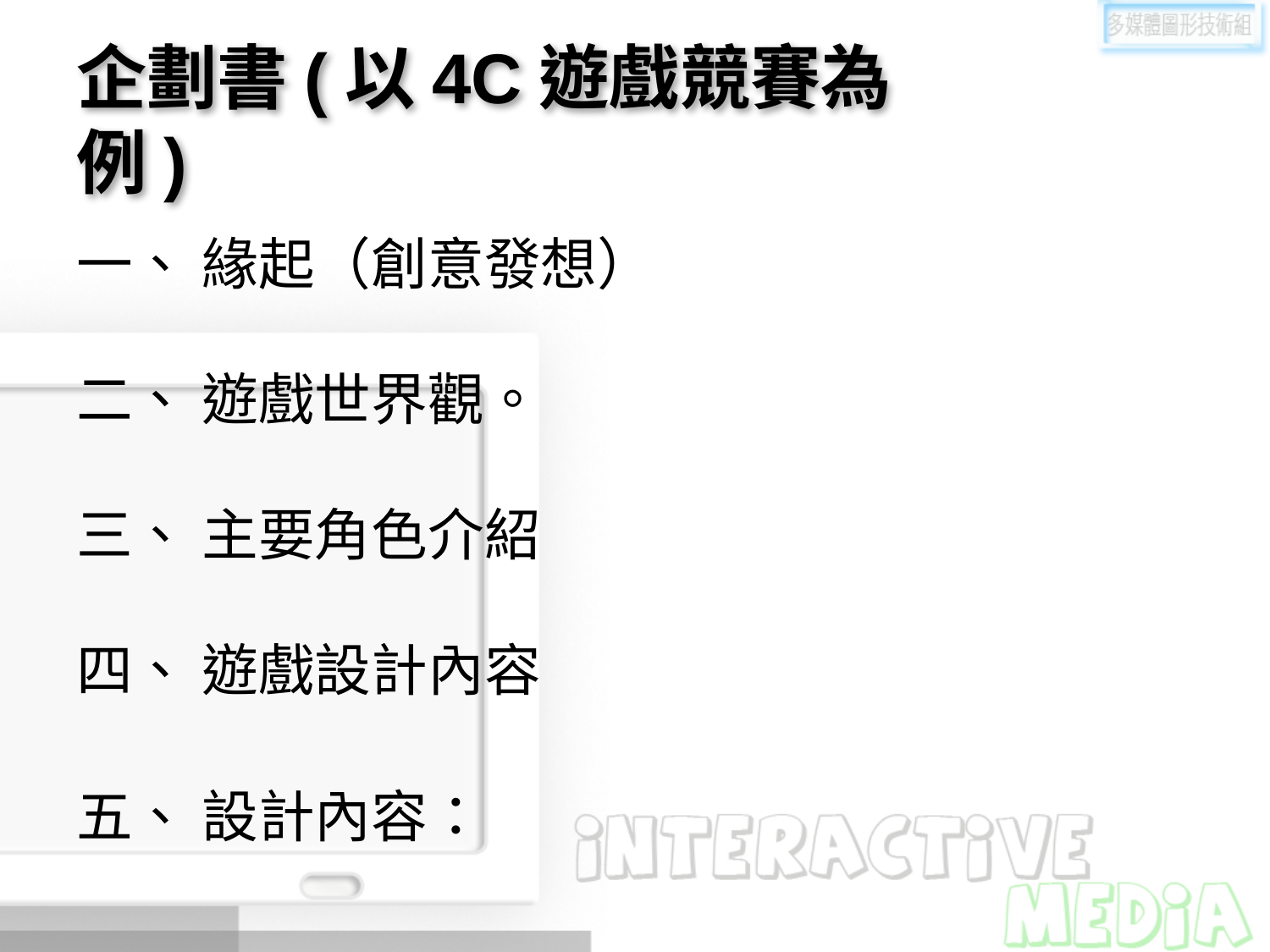

# 企劃書(以4C遊戲競賽為例)
一、 緣起（創意發想）
二、 遊戲世界觀。
三、 主要角色介紹
四、 遊戲設計內容
五、 設計內容：